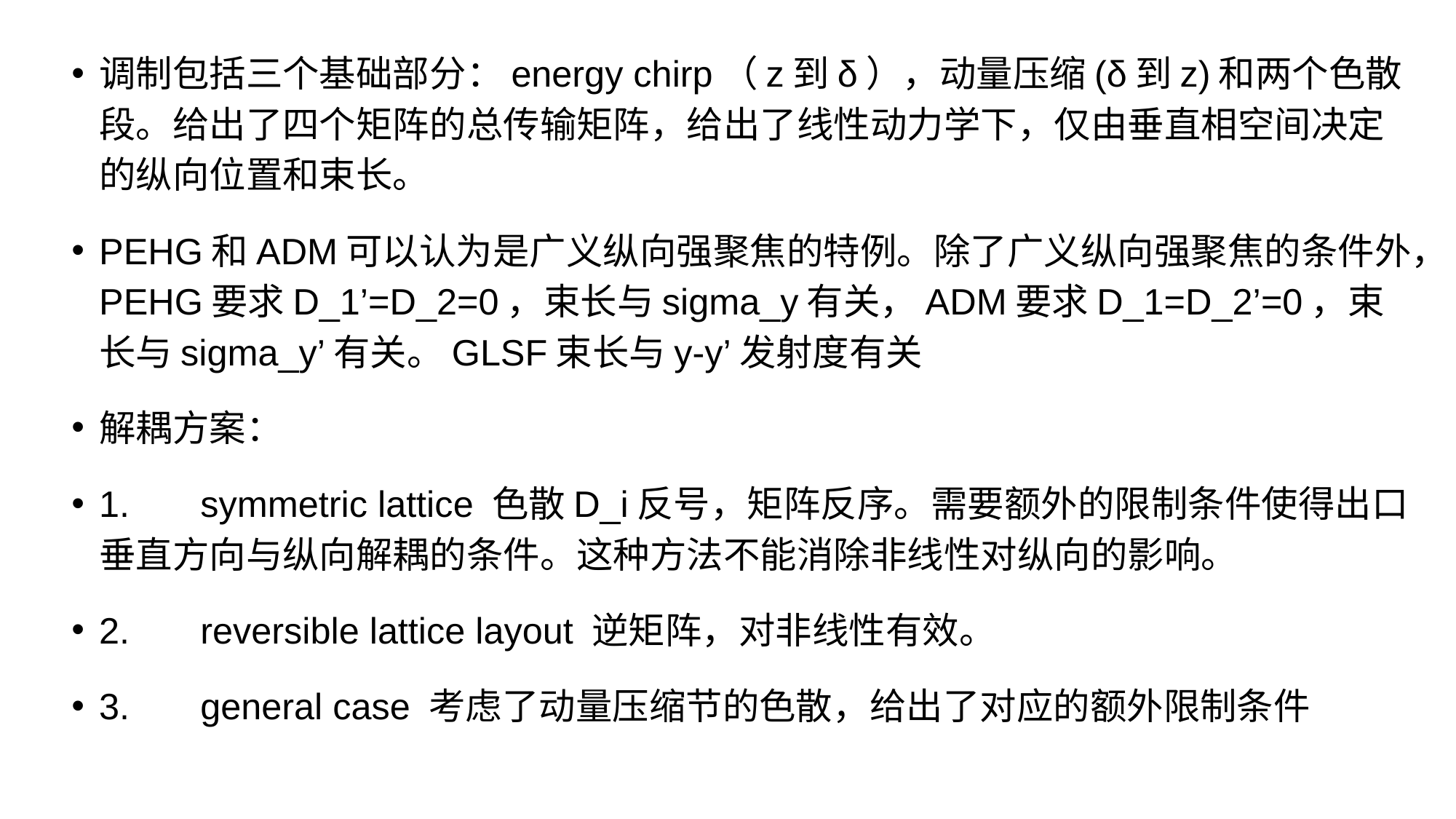

调制包括三个基础部分：energy chirp（z到δ），动量压缩(δ到z)和两个色散段。给出了四个矩阵的总传输矩阵，给出了线性动力学下，仅由垂直相空间决定的纵向位置和束长。
PEHG和ADM可以认为是广义纵向强聚焦的特例。除了广义纵向强聚焦的条件外，PEHG要求D_1’=D_2=0，束长与sigma_y有关，ADM要求D_1=D_2’=0，束长与sigma_y’有关。GLSF束长与y-y’发射度有关
解耦方案：
1.	symmetric lattice 色散D_i反号，矩阵反序。需要额外的限制条件使得出口垂直方向与纵向解耦的条件。这种方法不能消除非线性对纵向的影响。
2.	reversible lattice layout 逆矩阵，对非线性有效。
3.	general case 考虑了动量压缩节的色散，给出了对应的额外限制条件